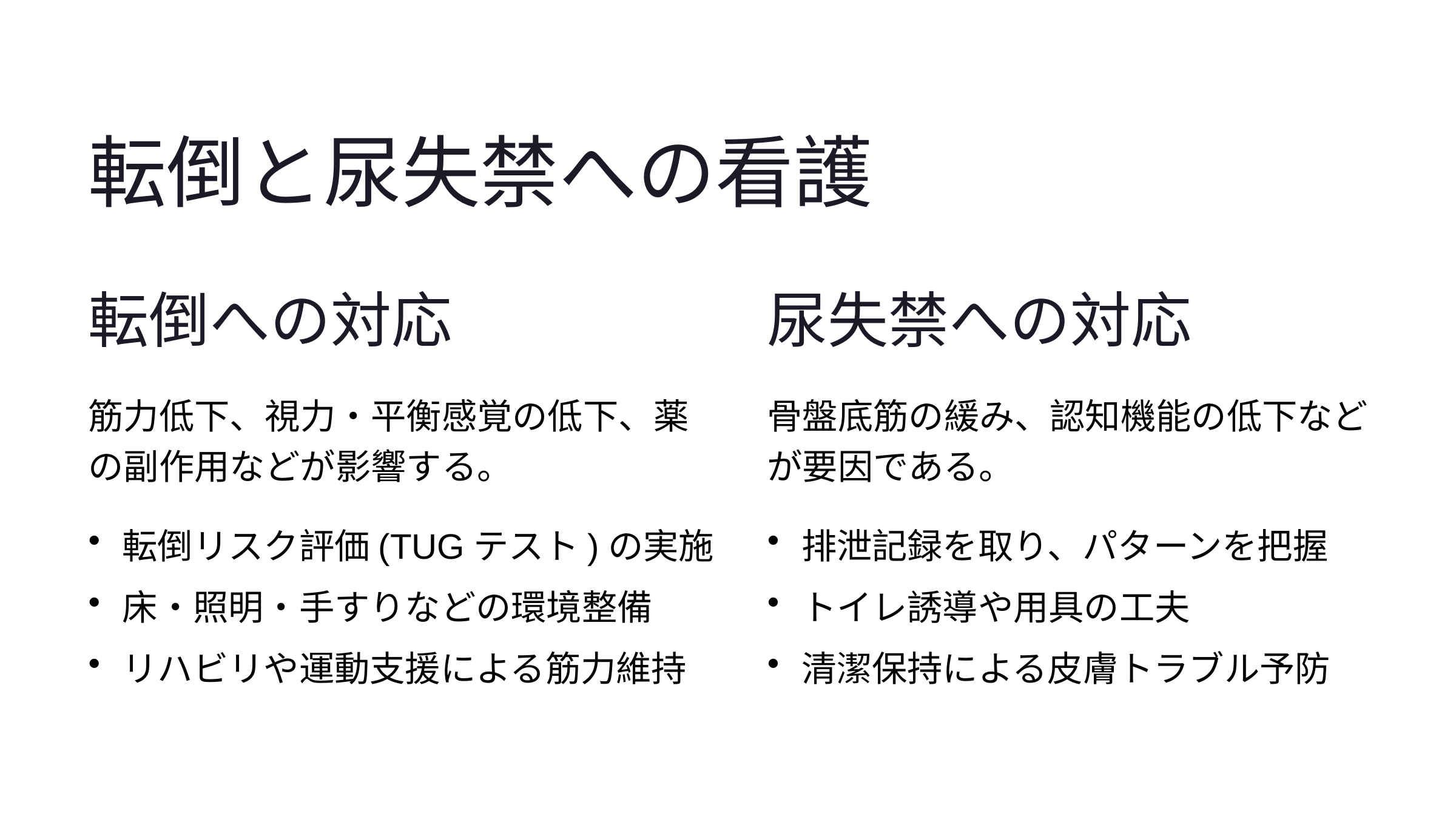

転倒と尿失禁への看護
転倒への対応
尿失禁への対応
筋力低下、視力・平衡感覚の低下、薬の副作用などが影響する。
骨盤底筋の緩み、認知機能の低下などが要因である。
転倒リスク評価(TUGテスト)の実施
排泄記録を取り、パターンを把握
床・照明・手すりなどの環境整備
トイレ誘導や用具の工夫
リハビリや運動支援による筋力維持
清潔保持による皮膚トラブル予防